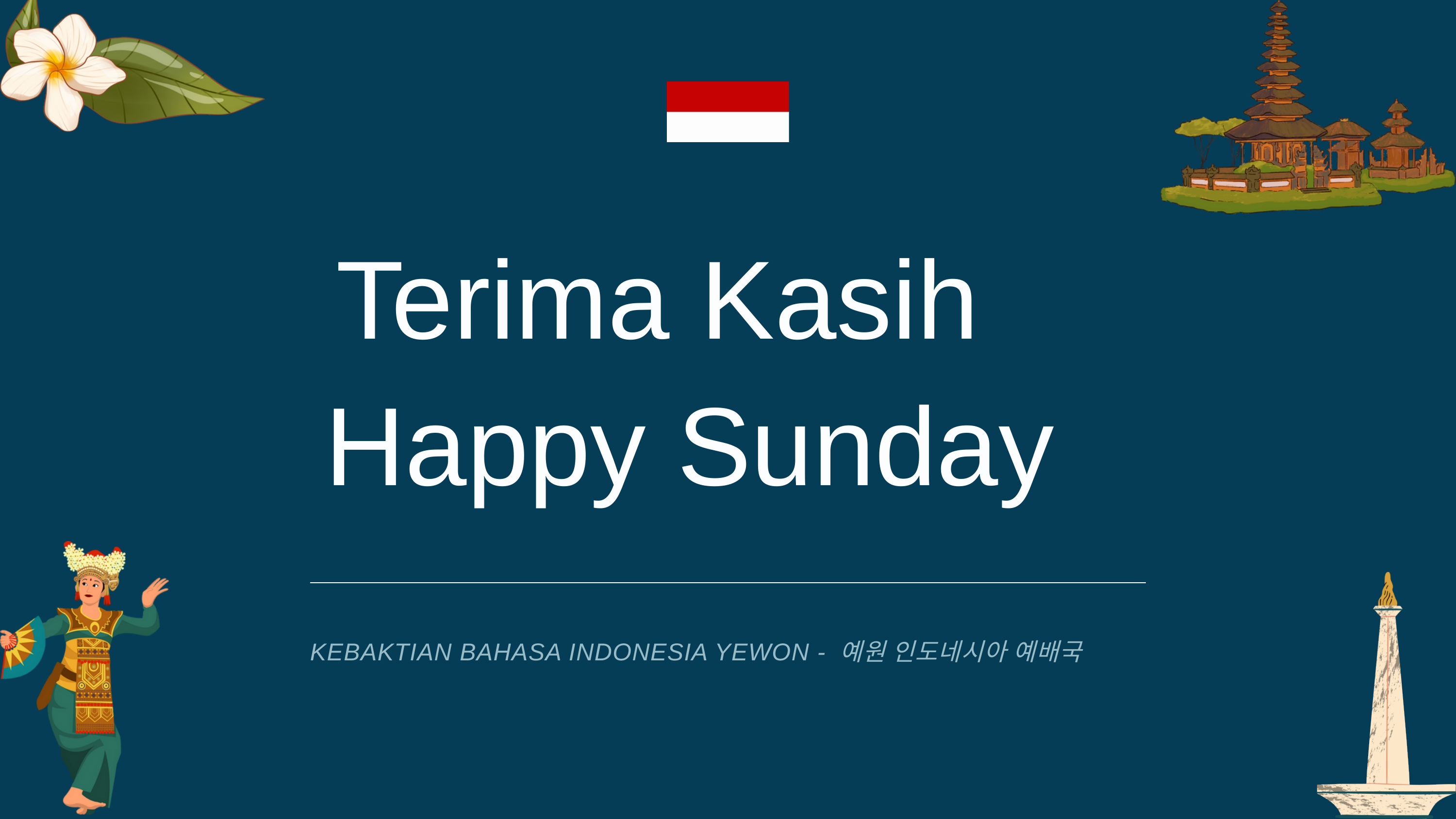

Terima Kasih

Happy Sunday

KEBAKTIAN BAHASA INDONESIA YEWON - 예원 인도네시아 예배국